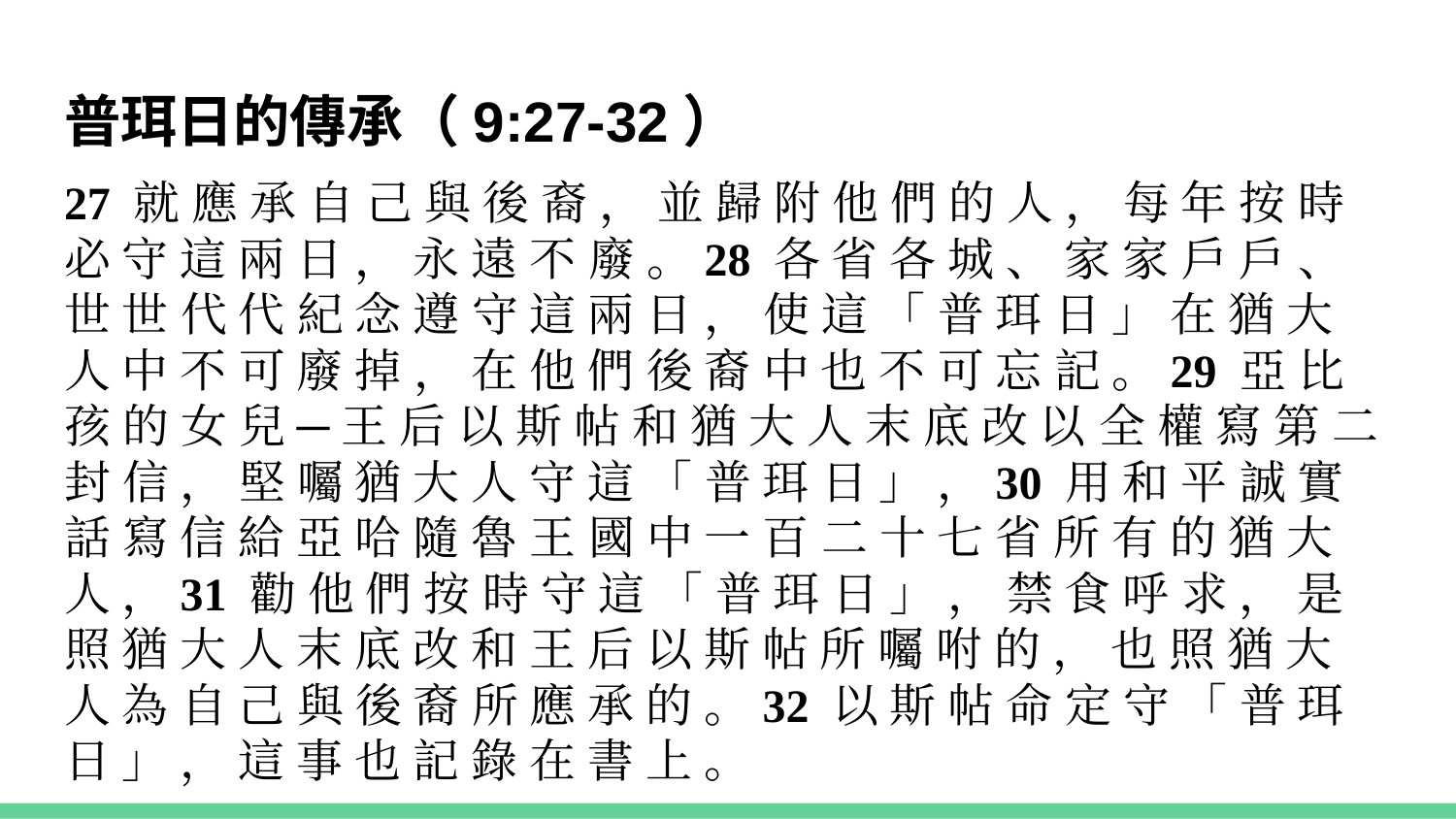

# 普珥日的傳承（9:27-32）
27 就 應 承 自 己 與 後 裔 ， 並 歸 附 他 們 的 人 ， 每 年 按 時 必 守 這 兩 日 ， 永 遠 不 廢 。28 各 省 各 城 、 家 家 戶 戶 、 世 世 代 代 紀 念 遵 守 這 兩 日 ， 使 這 「 普 珥 日 」 在 猶 大 人 中 不 可 廢 掉 ， 在 他 們 後 裔 中 也 不 可 忘 記 。29 亞 比 孩 的 女 兒 ─ 王 后 以 斯 帖 和 猶 大 人 末 底 改 以 全 權 寫 第 二 封 信 ， 堅 囑 猶 大 人 守 這 「 普 珥 日 」 ，30 用 和 平 誠 實 話 寫 信 給 亞 哈 隨 魯 王 國 中 一 百 二 十 七 省 所 有 的 猶 大 人 ，31 勸 他 們 按 時 守 這 「 普 珥 日 」 ， 禁 食 呼 求 ， 是 照 猶 大 人 末 底 改 和 王 后 以 斯 帖 所 囑 咐 的 ， 也 照 猶 大 人 為 自 己 與 後 裔 所 應 承 的 。32 以 斯 帖 命 定 守 「 普 珥 日 」 ， 這 事 也 記 錄 在 書 上 。